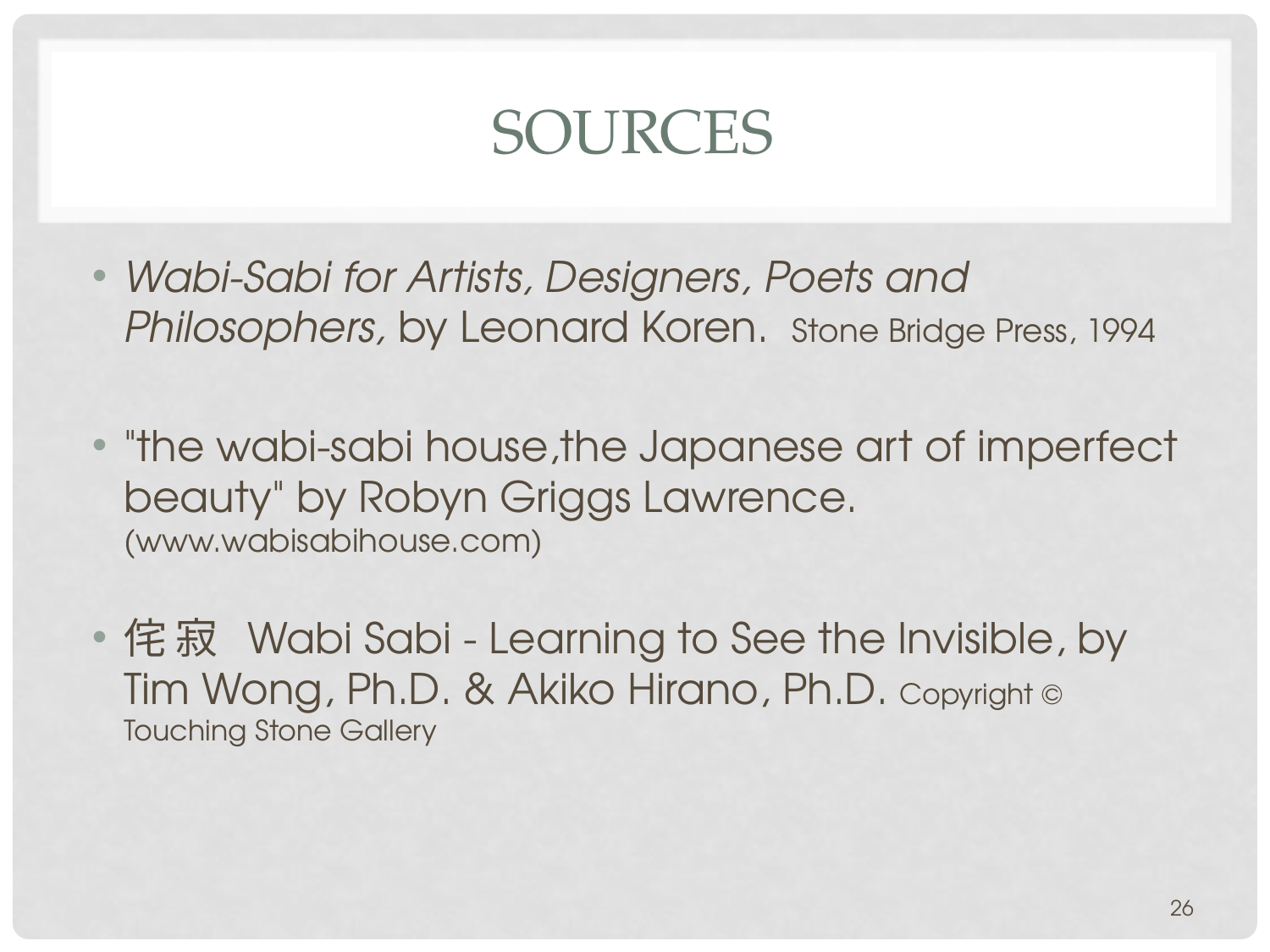

# sources
Wabi-Sabi for Artists, Designers, Poets and Philosophers, by Leonard Koren.  Stone Bridge Press, 1994

"the wabi-sabi house,the Japanese art of imperfect beauty" by Robyn Griggs Lawrence. (www.wabisabihouse.com)

侘 寂  Wabi Sabi - Learning to See the Invisible, by Tim Wong, Ph.D. & Akiko Hirano, Ph.D. Copyright © Touching Stone Gallery

26